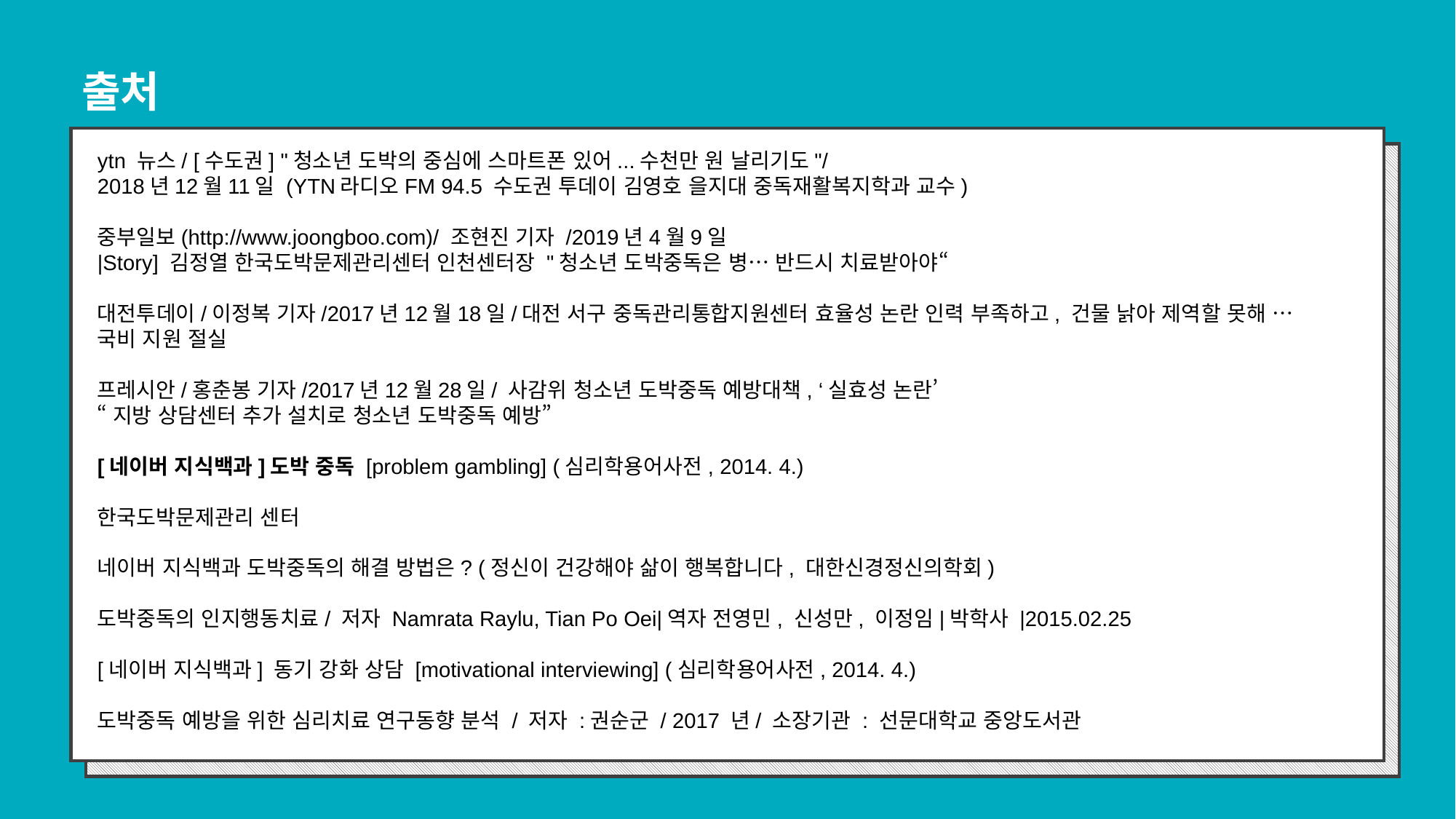

출처

ytn 뉴스/ [수도권] "청소년 도박의 중심에 스마트폰 있어...수천만 원 날리기도"/
2018년12월11일 (YTN라디오FM 94.5 수도권 투데이 김영호 을지대 중독재활복지학과 교수)

중부일보(http://www.joongboo.com)/ 조현진 기자 /2019년4월9일
|Story] 김정열 한국도박문제관리센터 인천센터장 "청소년 도박중독은 병… 반드시 치료받아야“

대전투데이/이정복 기자/2017년12월18일/대전 서구 중독관리통합지원센터 효율성 논란 인력 부족하고, 건물 낡아 제역할 못해 … 국비 지원 절실

프레시안/홍춘봉 기자/2017년12월28일/ 사감위 청소년 도박중독 예방대책, ‘실효성 논란’
“지방 상담센터 추가 설치로 청소년 도박중독 예방”

[네이버 지식백과]도박 중독 [problem gambling] (심리학용어사전, 2014. 4.)

한국도박문제관리 센터

네이버 지식백과 도박중독의 해결 방법은? (정신이 건강해야 삶이 행복합니다, 대한신경정신의학회)

도박중독의 인지행동치료/ 저자 Namrata Raylu, Tian Po Oei|역자 전영민, 신성만, 이정임|박학사 |2015.02.25

[네이버 지식백과] 동기 강화 상담 [motivational interviewing] (심리학용어사전, 2014. 4.)

도박중독 예방을 위한 심리치료 연구동향 분석 / 저자 :권순군 / 2017 년/ 소장기관 : 선문대학교 중앙도서관